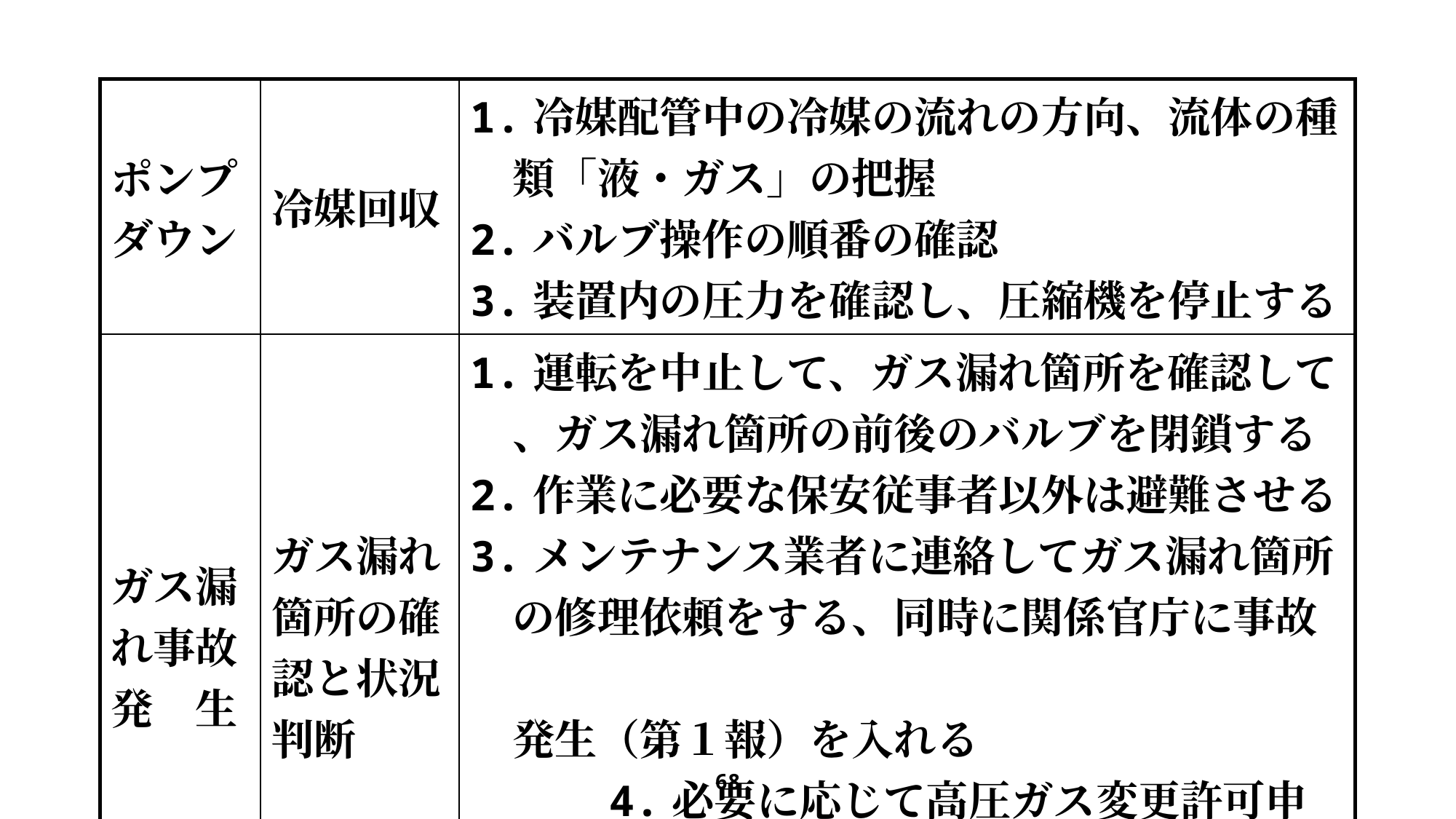

| ポンプ ダウン | 冷媒回収 | 1.冷媒配管中の冷媒の流れの方向、流体の種 　類「液・ガス」の把握 2.バルブ操作の順番の確認 3.装置内の圧力を確認し、圧縮機を停止する |
| --- | --- | --- |
| ガス漏れ事故発　生 | ガス漏れ箇所の確認と状況判断 | 1.運転を中止して、ガス漏れ箇所を確認して 　、ガス漏れ箇所の前後のバルブを閉鎖する 2.作業に必要な保安従事者以外は避難させる 3.メンテナンス業者に連絡してガス漏れ箇所 　の修理依頼をする、同時に関係官庁に事故　　 　発生（第１報）を入れる　　　　　　　　　　　4.必要に応じて高圧ガス変更許可申請を行い　 　修理する又は高圧ガス変更届を提出する |
68